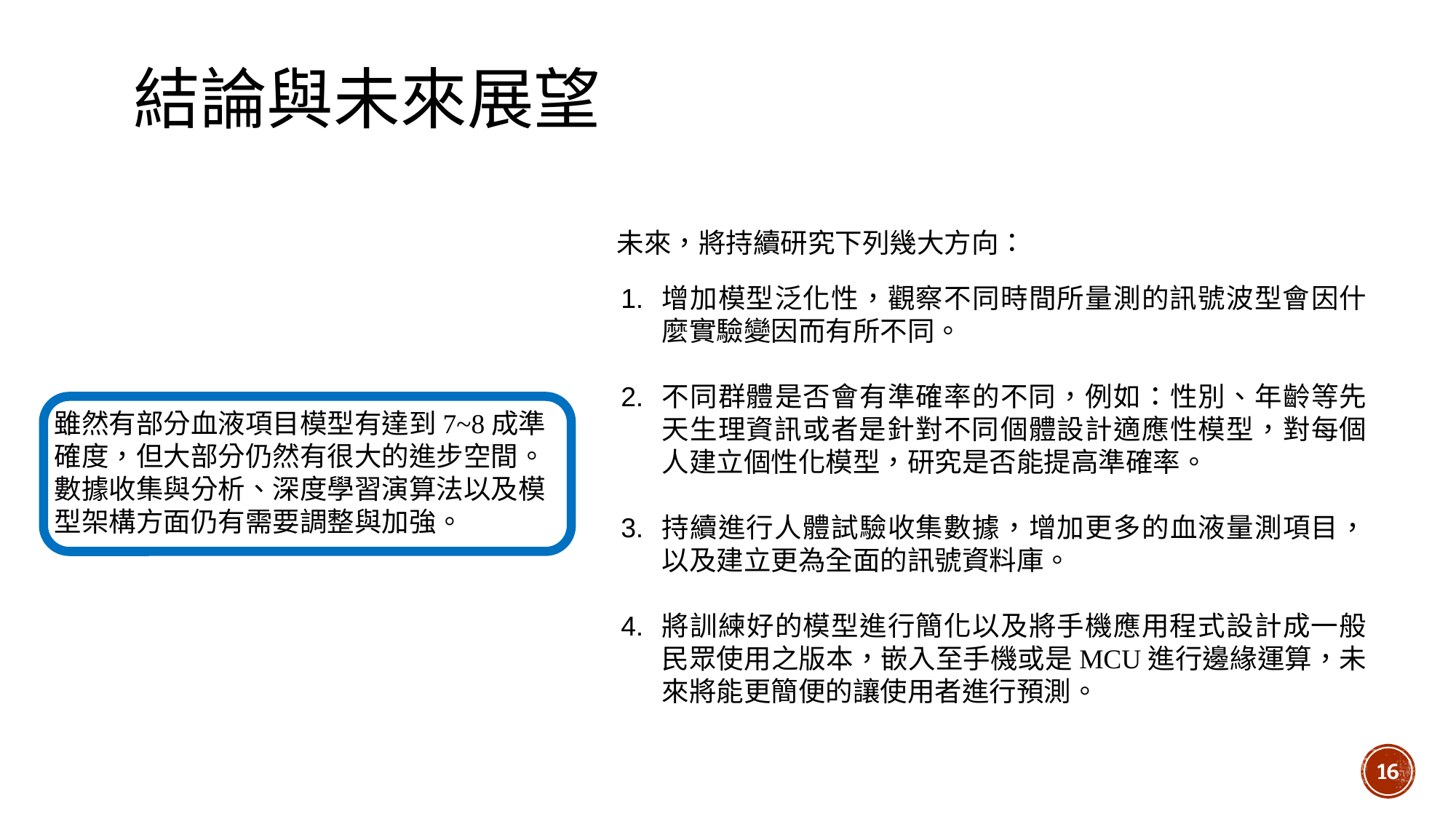

# 結論與未來展望
未來，將持續研究下列幾大方向：

增加模型泛化性，觀察不同時間所量測的訊號波型會因什麼實驗變因而有所不同。

不同群體是否會有準確率的不同，例如：性別、年齡等先天生理資訊或者是針對不同個體設計適應性模型，對每個人建立個性化模型，研究是否能提高準確率。

持續進行人體試驗收集數據，增加更多的血液量測項目，以及建立更為全面的訊號資料庫。

將訓練好的模型進行簡化以及將手機應用程式設計成一般民眾使用之版本，嵌入至手機或是MCU進行邊緣運算，未來將能更簡便的讓使用者進行預測。

雖然有部分血液項目模型有達到7~8成準確度，但大部分仍然有很大的進步空間。
數據收集與分析、深度學習演算法以及模型架構方面仍有需要調整與加強。
16